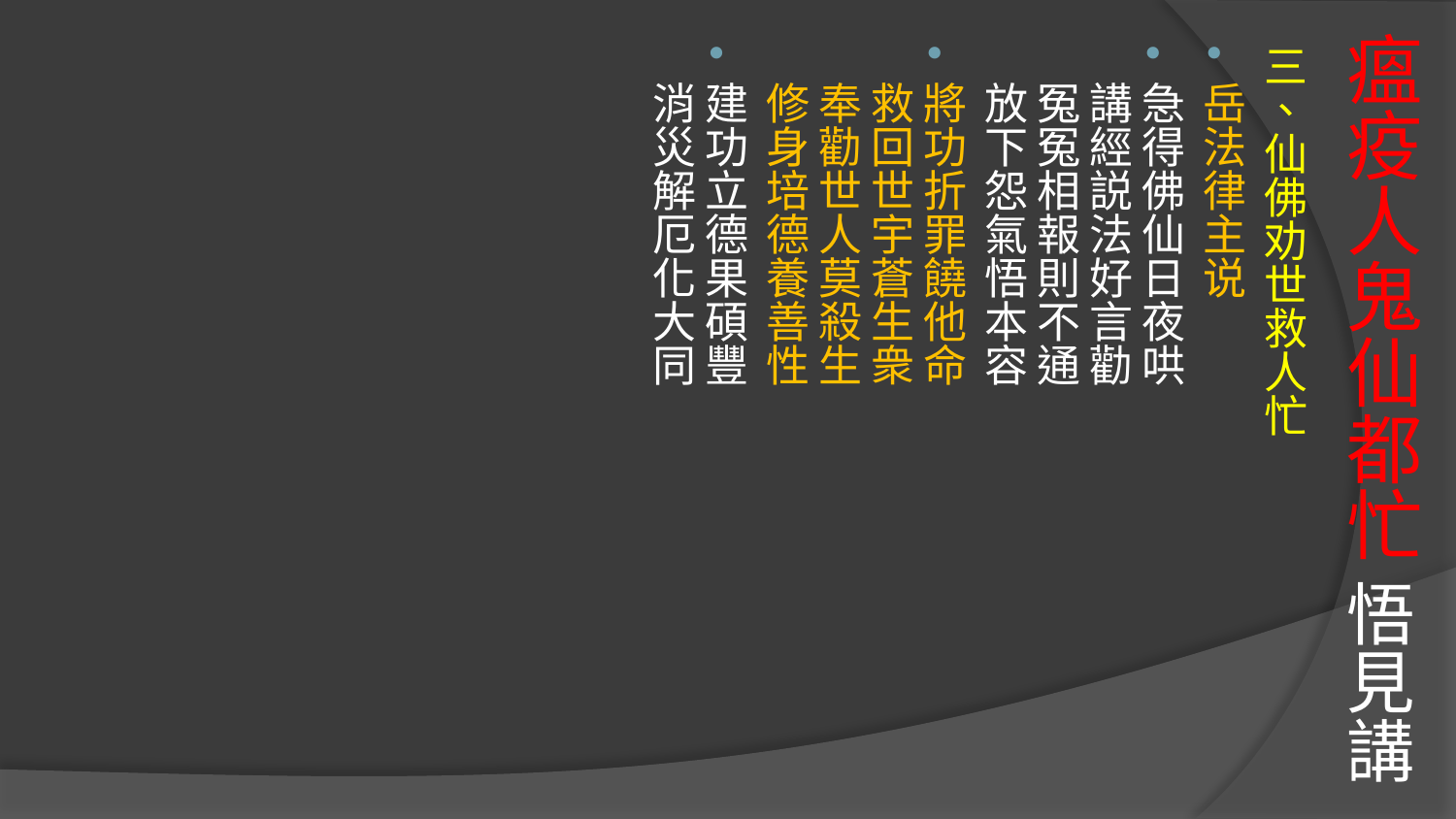

# 瘟疫人鬼仙都忙 悟見講
三、仙佛劝世救人忙
岳法律主说
急得佛仙日夜哄
講經説法好言勸
冤冤相報則不通
放下怨氣悟本容
將功折罪饒他命
救回世宇蒼生衆
奉勸世人莫殺生
修身培德養善性
建功立德果碩豐
消災解厄化大同